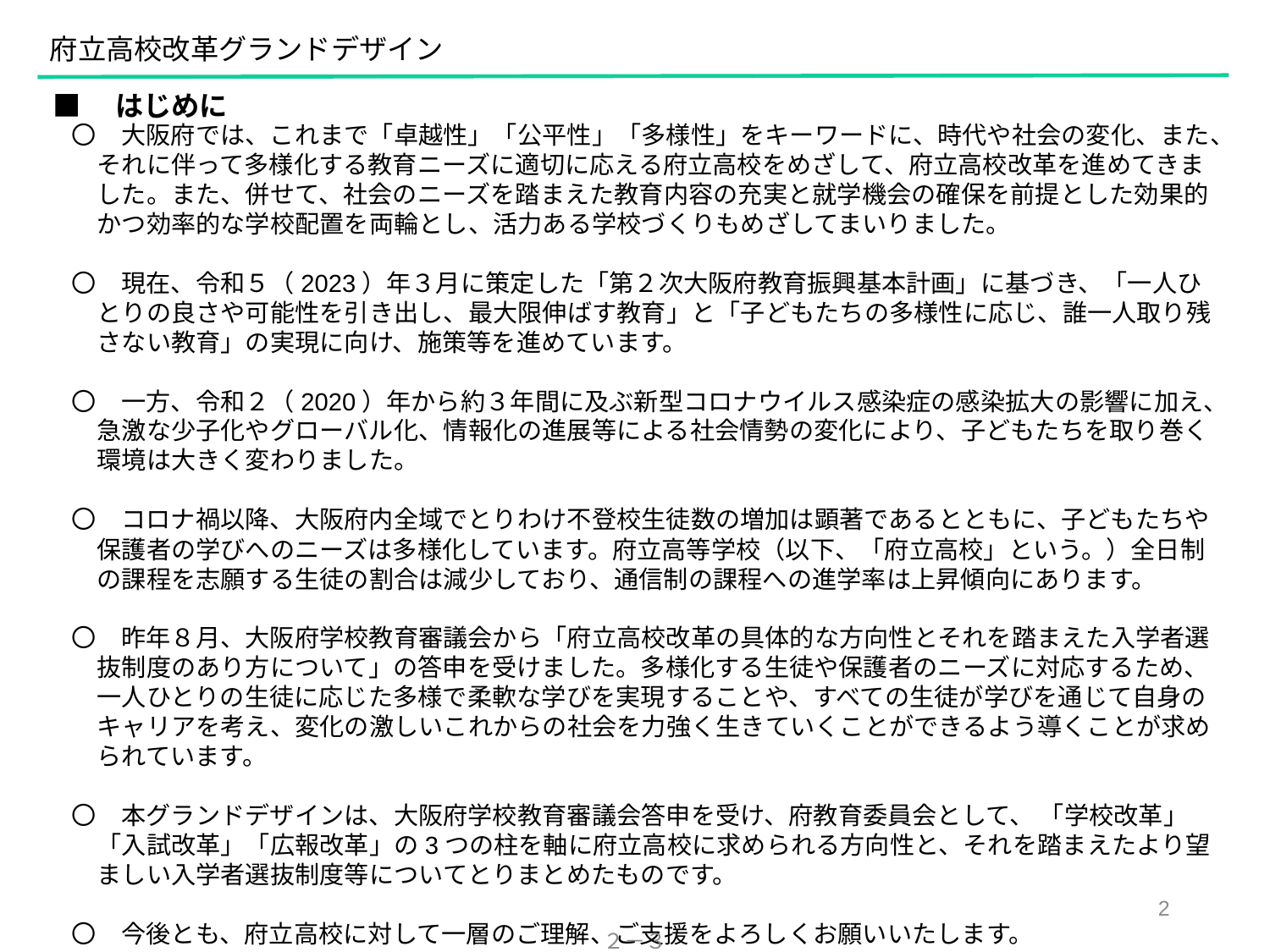

府立高校改革グランドデザイン
■　はじめに
〇　大阪府では、これまで「卓越性」「公平性」「多様性」をキーワードに、時代や社会の変化、また、それに伴って多様化する教育ニーズに適切に応える府立高校をめざして、府立高校改革を進めてきました。また、併せて、社会のニーズを踏まえた教育内容の充実と就学機会の確保を前提とした効果的かつ効率的な学校配置を両輪とし、活力ある学校づくりもめざしてまいりました。

〇　現在、令和５（2023）年３月に策定した「第２次大阪府教育振興基本計画」に基づき、「一人ひとりの良さや可能性を引き出し、最大限伸ばす教育」と「子どもたちの多様性に応じ、誰一人取り残さない教育」の実現に向け、施策等を進めています。

〇　一方、令和２（2020）年から約３年間に及ぶ新型コロナウイルス感染症の感染拡大の影響に加え、急激な少子化やグローバル化、情報化の進展等による社会情勢の変化により、子どもたちを取り巻く環境は大きく変わりました。

〇　コロナ禍以降、大阪府内全域でとりわけ不登校生徒数の増加は顕著であるとともに、子どもたちや保護者の学びへのニーズは多様化しています。府立高等学校（以下、「府立高校」という。）全日制の課程を志願する生徒の割合は減少しており、通信制の課程への進学率は上昇傾向にあります。

〇　昨年８月、大阪府学校教育審議会から「府立高校改革の具体的な方向性とそれを踏まえた入学者選抜制度のあり方について」の答申を受けました。多様化する生徒や保護者のニーズに対応するため、一人ひとりの生徒に応じた多様で柔軟な学びを実現することや、すべての生徒が学びを通じて自身のキャリアを考え、変化の激しいこれからの社会を力強く生きていくことができるよう導くことが求められています。

〇　本グランドデザインは、大阪府学校教育審議会答申を受け、府教育委員会として、 「学校改革」「入試改革」「広報改革」の3つの柱を軸に府立高校に求められる方向性と、それを踏まえたより望ましい入学者選抜制度等についてとりまとめたものです。

〇　今後とも、府立高校に対して一層のご理解、ご支援をよろしくお願いいたします。
2
２－３